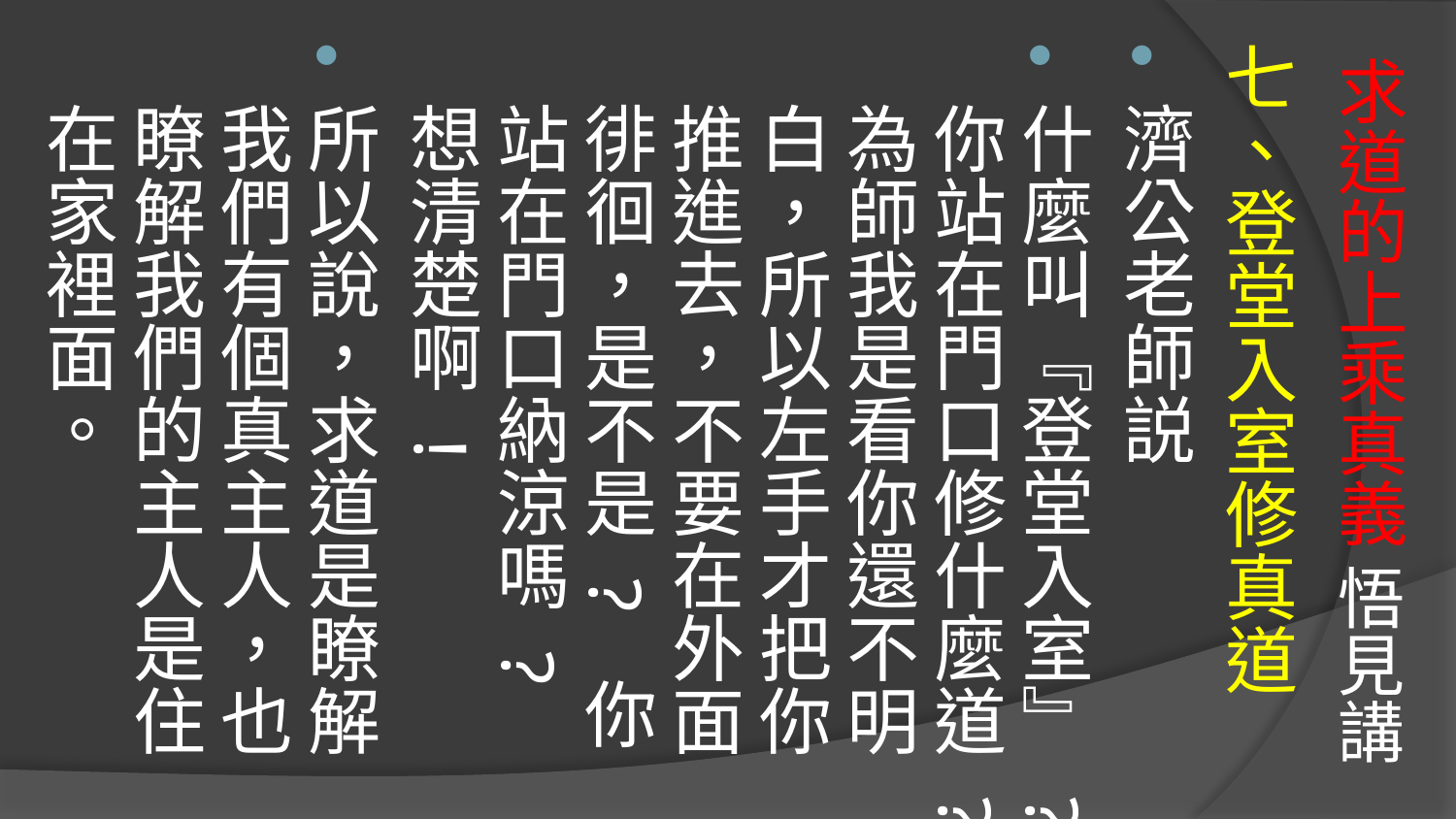

七、登堂入室修真道
濟公老師説
什麼叫『登堂入室』 ?你站在門口修什麼道 ?為師我是看你還不明白，所以左手才把你推進去，不要在外面徘徊，是不是 ? 你站在門口納涼嗎 ? 想清楚啊 !
所以說，求道是瞭解我們有個真主人，也瞭解我們的主人是住在家裡面。
# 求道的上乘真義 悟見講